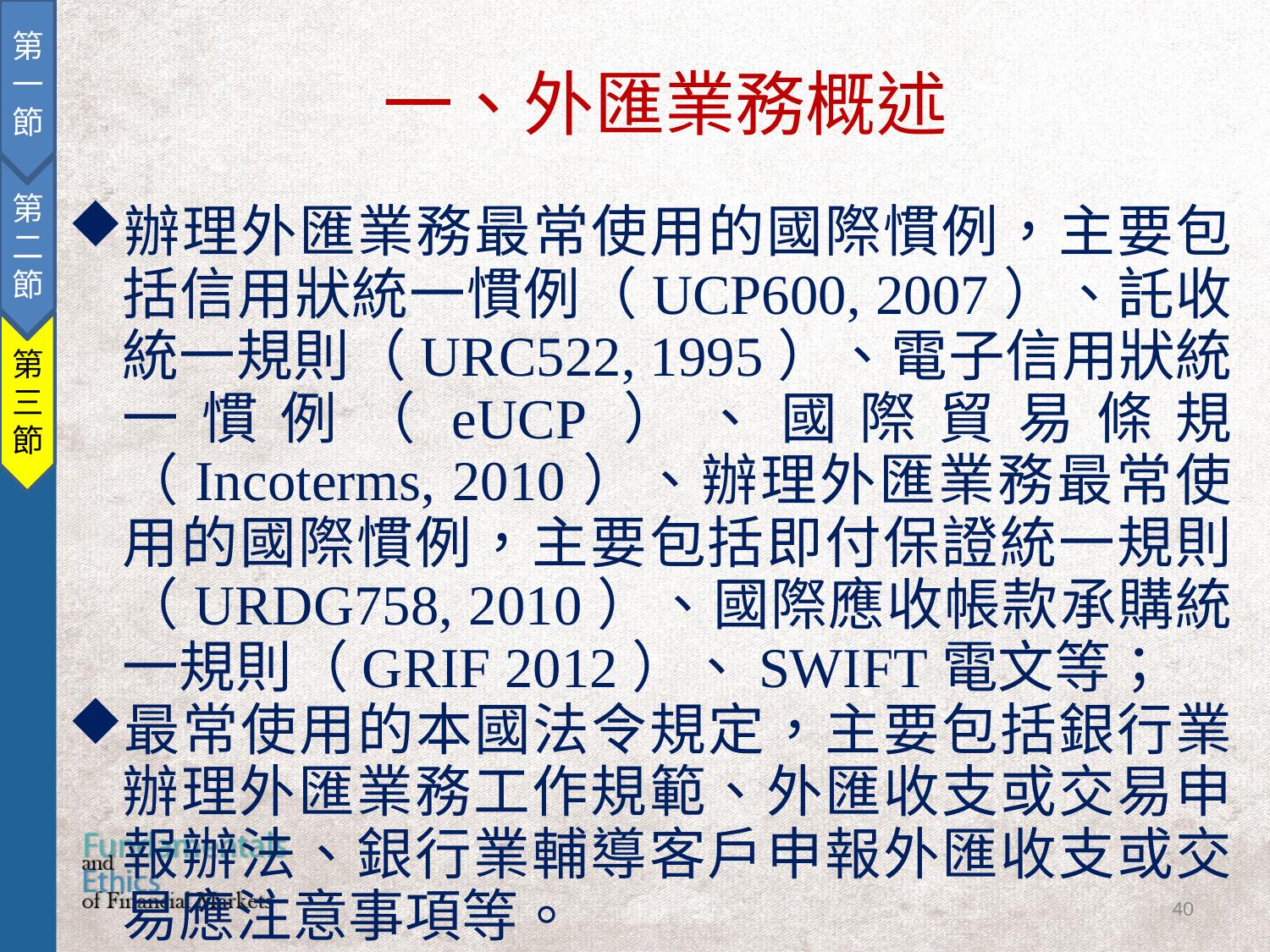

第一節
第二節
第三節
一、外匯業務概述
辦理外匯業務最常使用的國際慣例，主要包括信用狀統一慣例（UCP600, 2007）、託收統一規則（URC522, 1995）、電子信用狀統一慣例（eUCP）、國際貿易條規（Incoterms, 2010）、辦理外匯業務最常使用的國際慣例，主要包括即付保證統一規則（URDG758, 2010）、國際應收帳款承購統一規則（GRIF 2012）、SWIFT電文等；
最常使用的本國法令規定，主要包括銀行業辦理外匯業務工作規範、外匯收支或交易申報辦法、銀行業輔導客戶申報外匯收支或交易應注意事項等。

40